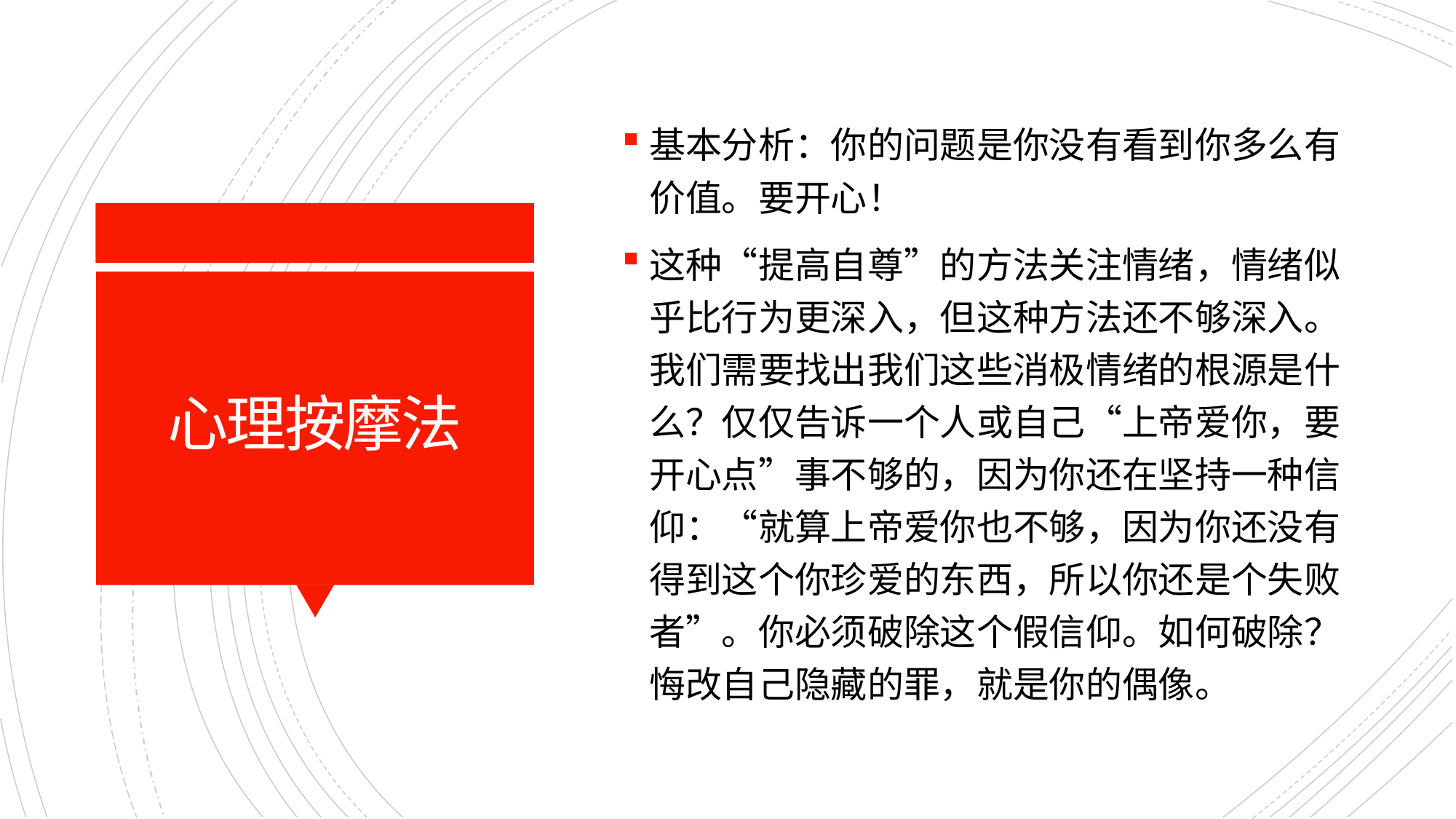

基本分析：你的问题是你没有看到你多么有价值。要开心！
这种“提高自尊”的方法关注情绪，情绪似乎比行为更深入，但这种方法还不够深入。我们需要找出我们这些消极情绪的根源是什么？仅仅告诉一个人或自己“上帝爱你，要开心点”事不够的，因为你还在坚持一种信仰：“就算上帝爱你也不够，因为你还没有得到这个你珍爱的东西，所以你还是个失败者”。你必须破除这个假信仰。如何破除？悔改自己隐藏的罪，就是你的偶像。
# 心理按摩法